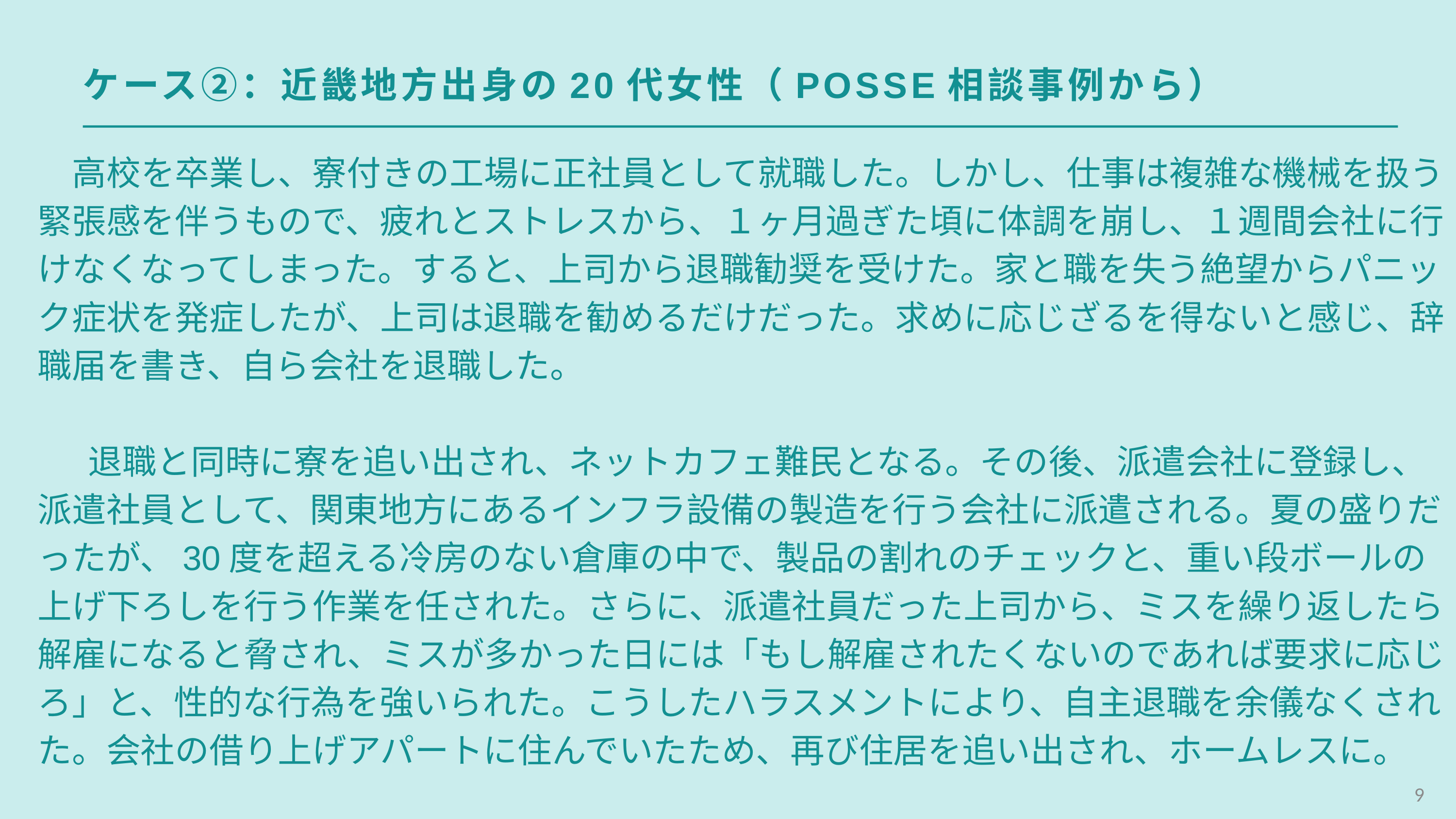

ケース②：近畿地方出身の20代女性（POSSE相談事例から）

　高校を卒業し、寮付きの工場に正社員として就職した。しかし、仕事は複雑な機械を扱う緊張感を伴うもので、疲れとストレスから、１ヶ月過ぎた頃に体調を崩し、１週間会社に行けなくなってしまった。すると、上司から退職勧奨を受けた。家と職を失う絶望からパニック症状を発症したが、上司は退職を勧めるだけだった。求めに応じざるを得ないと感じ、辞職届を書き、自ら会社を退職した。

 　退職と同時に寮を追い出され、ネットカフェ難民となる。その後、派遣会社に登録し、派遣社員として、関東地方にあるインフラ設備の製造を行う会社に派遣される。夏の盛りだったが、30度を超える冷房のない倉庫の中で、製品の割れのチェックと、重い段ボールの上げ下ろしを行う作業を任された。さらに、派遣社員だった上司から、ミスを繰り返したら解雇になると脅され、ミスが多かった日には「もし解雇されたくないのであれば要求に応じろ」と、性的な行為を強いられた。こうしたハラスメントにより、自主退職を余儀なくされた。会社の借り上げアパートに住んでいたため、再び住居を追い出され、ホームレスに。

9